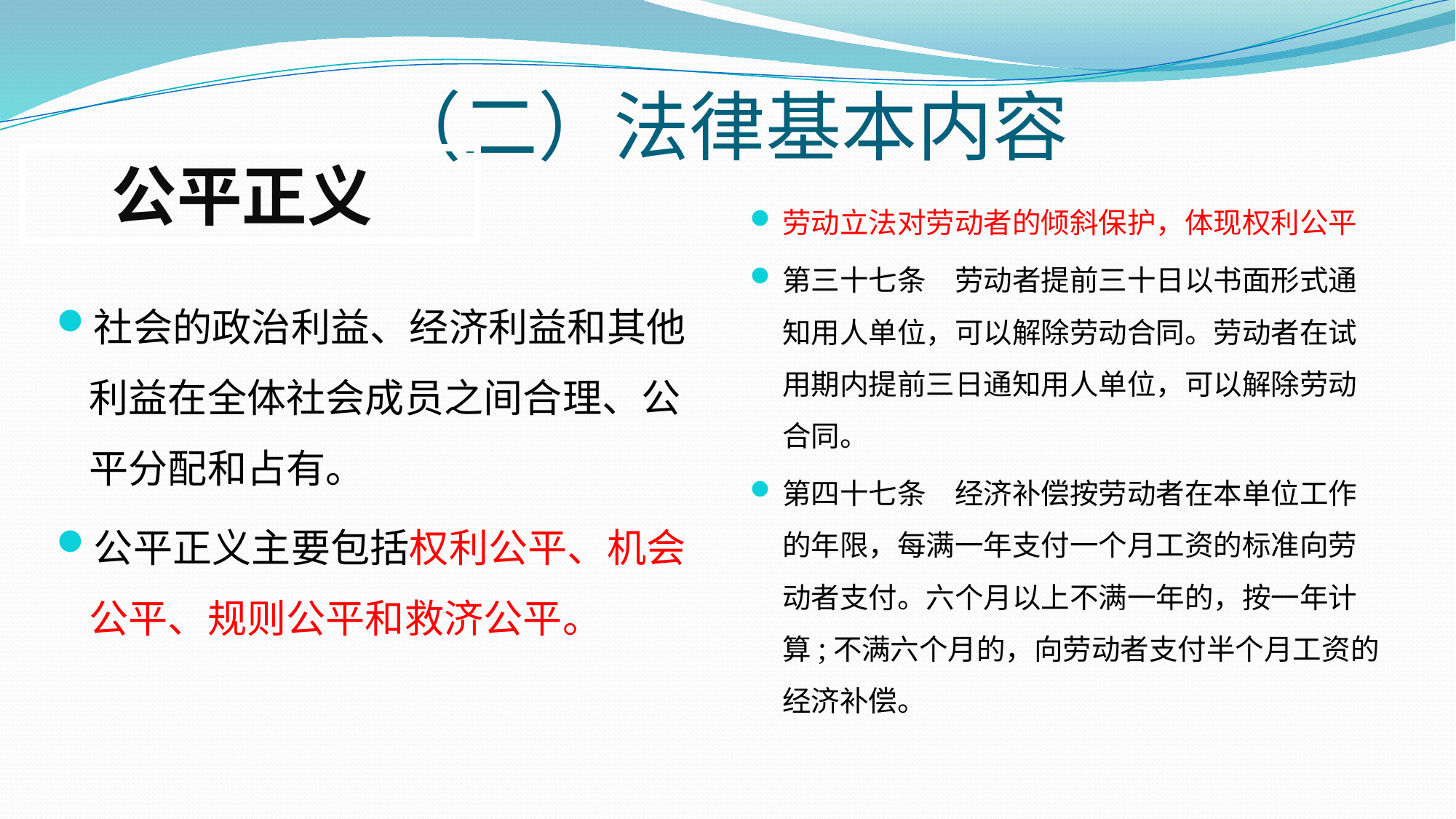

# （二）法律基本内容
    公平正义
劳动立法对劳动者的倾斜保护，体现权利公平
第三十七条　劳动者提前三十日以书面形式通知用人单位，可以解除劳动合同。劳动者在试用期内提前三日通知用人单位，可以解除劳动合同。
第四十七条　经济补偿按劳动者在本单位工作的年限，每满一年支付一个月工资的标准向劳动者支付。六个月以上不满一年的，按一年计算;不满六个月的，向劳动者支付半个月工资的经济补偿。
社会的政治利益、经济利益和其他利益在全体社会成员之间合理、公平分配和占有。
公平正义主要包括权利公平、机会公平、规则公平和救济公平。